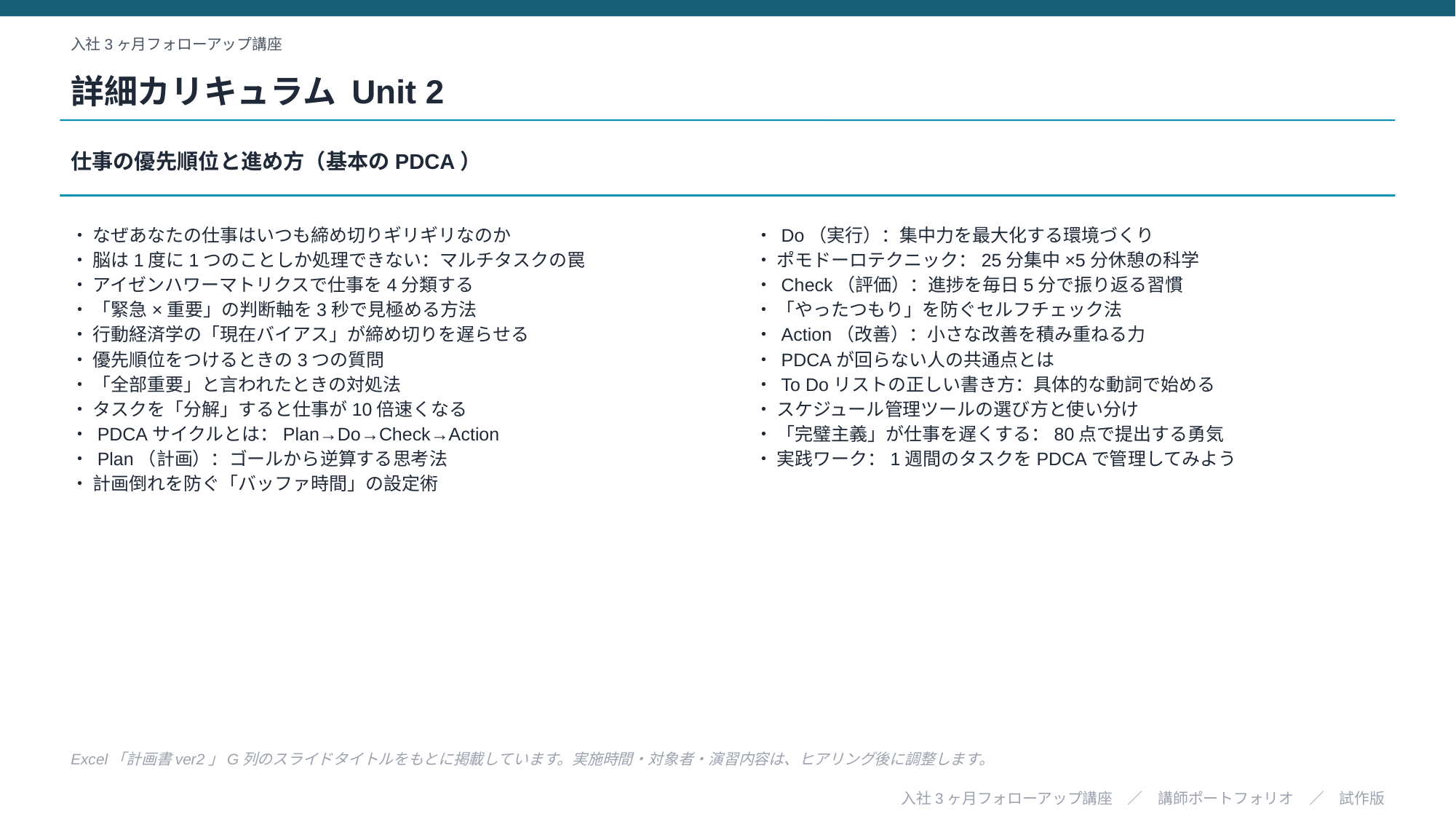

入社3ヶ月フォローアップ講座
詳細カリキュラム Unit 2

仕事の優先順位と進め方（基本のPDCA）

・ なぜあなたの仕事はいつも締め切りギリギリなのか
・ 脳は1度に1つのことしか処理できない：マルチタスクの罠
・ アイゼンハワーマトリクスで仕事を4分類する
・ 「緊急×重要」の判断軸を3秒で見極める方法
・ 行動経済学の「現在バイアス」が締め切りを遅らせる
・ 優先順位をつけるときの3つの質問
・ 「全部重要」と言われたときの対処法
・ タスクを「分解」すると仕事が10倍速くなる
・ PDCAサイクルとは：Plan→Do→Check→Action
・ Plan（計画）：ゴールから逆算する思考法
・ 計画倒れを防ぐ「バッファ時間」の設定術
・ Do（実行）：集中力を最大化する環境づくり
・ ポモドーロテクニック：25分集中×5分休憩の科学
・ Check（評価）：進捗を毎日5分で振り返る習慣
・ 「やったつもり」を防ぐセルフチェック法
・ Action（改善）：小さな改善を積み重ねる力
・ PDCAが回らない人の共通点とは
・ To Doリストの正しい書き方：具体的な動詞で始める
・ スケジュール管理ツールの選び方と使い分け
・ 「完璧主義」が仕事を遅くする：80点で提出する勇気
・ 実践ワーク：1週間のタスクをPDCAで管理してみよう
Excel「計画書ver2」G列のスライドタイトルをもとに掲載しています。実施時間・対象者・演習内容は、ヒアリング後に調整します。
入社3ヶ月フォローアップ講座　／　講師ポートフォリオ　／　試作版